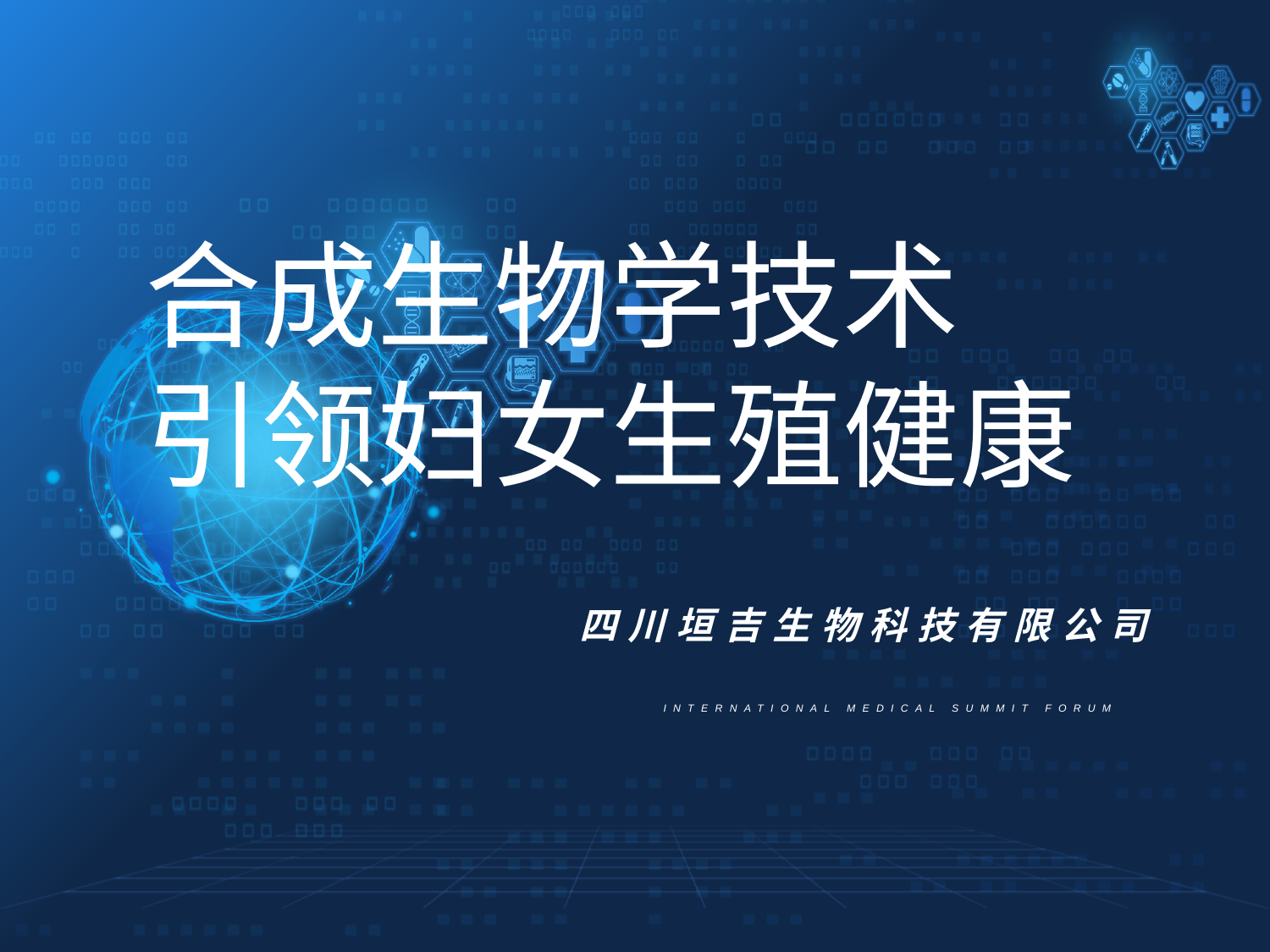

合成生物学技术
引领妇女生殖健康
四川垣吉生物科技有限公司
INTERNATIONAL MEDICAL SUMMIT FORUM